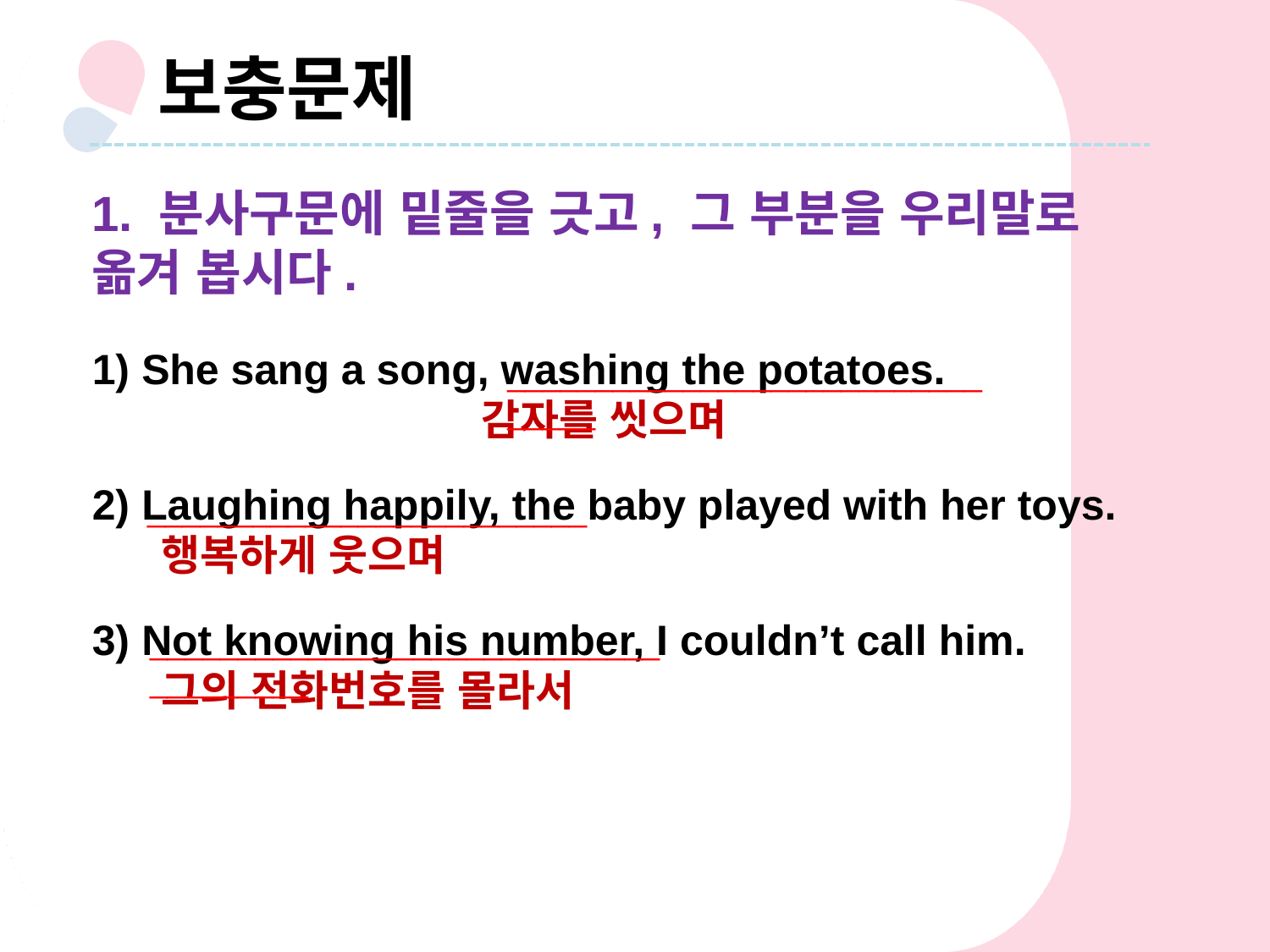

보충문제
1. 분사구문에 밑줄을 긋고, 그 부분을 우리말로 옮겨 봅시다.
1) She sang a song, washing the potatoes.
                                감자를 씻으며
2) Laughing happily, the baby played with her toys.
     행복하게 웃으며
3) Not knowing his number, I couldn’t call him.
     그의 전화번호를 몰라서
________________________________
_________________________
______________________________________